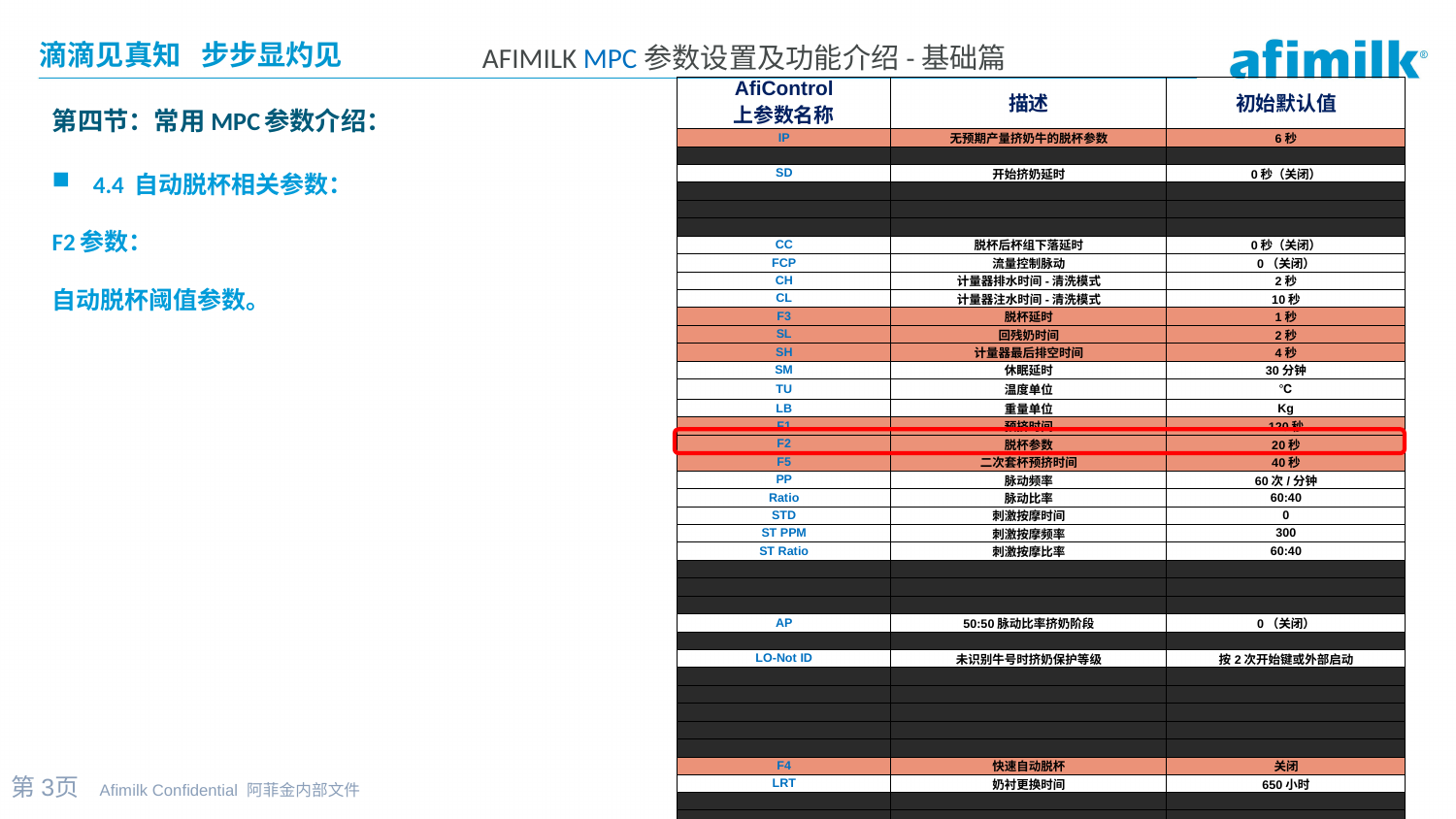

第四节：常用MPC参数介绍：
| AfiControl 上参数名称 | 描述 | 初始默认值 |
| --- | --- | --- |
| IP | 无预期产量挤奶牛的脱杯参数 | 6秒 |
| CT | 最长挤奶时间 | 0秒（关闭） |
| SD | 开始挤奶延时 | 0秒（关闭） |
| ST | 压杯流速参数 | 0秒（关闭） |
| U1 | 反冲洗清洗时间 | 0秒（关闭） |
| A1 | 反冲洗注气时间 | 0秒（关闭） |
| CC | 脱杯后杯组下落延时 | 0秒（关闭） |
| FCP | 流量控制脉动 | 0（关闭） |
| CH | 计量器排水时间-清洗模式 | 2秒 |
| CL | 计量器注水时间-清洗模式 | 10秒 |
| F3 | 脱杯延时 | 1秒 |
| SL | 回残奶时间 | 2秒 |
| SH | 计量器最后排空时间 | 4秒 |
| SM | 休眠延时 | 30分钟 |
| TU | 温度单位 | ℃ |
| LB | 重量单位 | Kg |
| F1 | 预挤时间 | 120秒 |
| F2 | 脱杯参数 | 20秒 |
| F5 | 二次套杯预挤时间 | 40秒 |
| PP | 脉动频率 | 60次/分钟 |
| Ratio | 脉动比率 | 60:40 |
| STD | 刺激按摩时间 | 0 |
| ST PPM | 刺激按摩频率 | 300 |
| ST Ratio | 刺激按摩比率 | 60:40 |
| LO | 挤奶键保护等级 | 按1次开始键或外部启动 |
| AL | 报警状态等级 | 普通 |
| AC | 取消自动脱杯 | 关闭 |
| AP | 50:50脉动比率挤奶阶段 | 0（关闭） |
| dU | 废奶排出 | 0（关闭） |
| LO-Not ID | 未识别牛号时挤奶保护等级 | 按2次开始键或外部启动 |
| LO-Blood | 血乳时挤奶保护等级 | 输入密码，不允许外部启动 |
| Technozoo mode | 安息日模式 | 关闭 |
| Strip minimum time | 最短压杯时间 | 0（关闭） |
| Blood Removal Enable | 血乳自动脱杯 | 开启 |
| Blood Removal Threshold | 血乳自动脱杯等级 | 0.30% |
| F4 | 快速自动脱杯 | 关闭 |
| LRT | 奶衬更换时间 | 650小时 |
| MCS valve Clean Mode Period | 分级牛奶管路阀门切换周期-清洗模式 | 15秒 |
| Buzzer Enable | 蜂鸣器开关 | 开启 |
4.4 自动脱杯相关参数：
F2参数：
自动脱杯阈值参数。

第3页  Afimilk Confidential 阿菲金内部文件